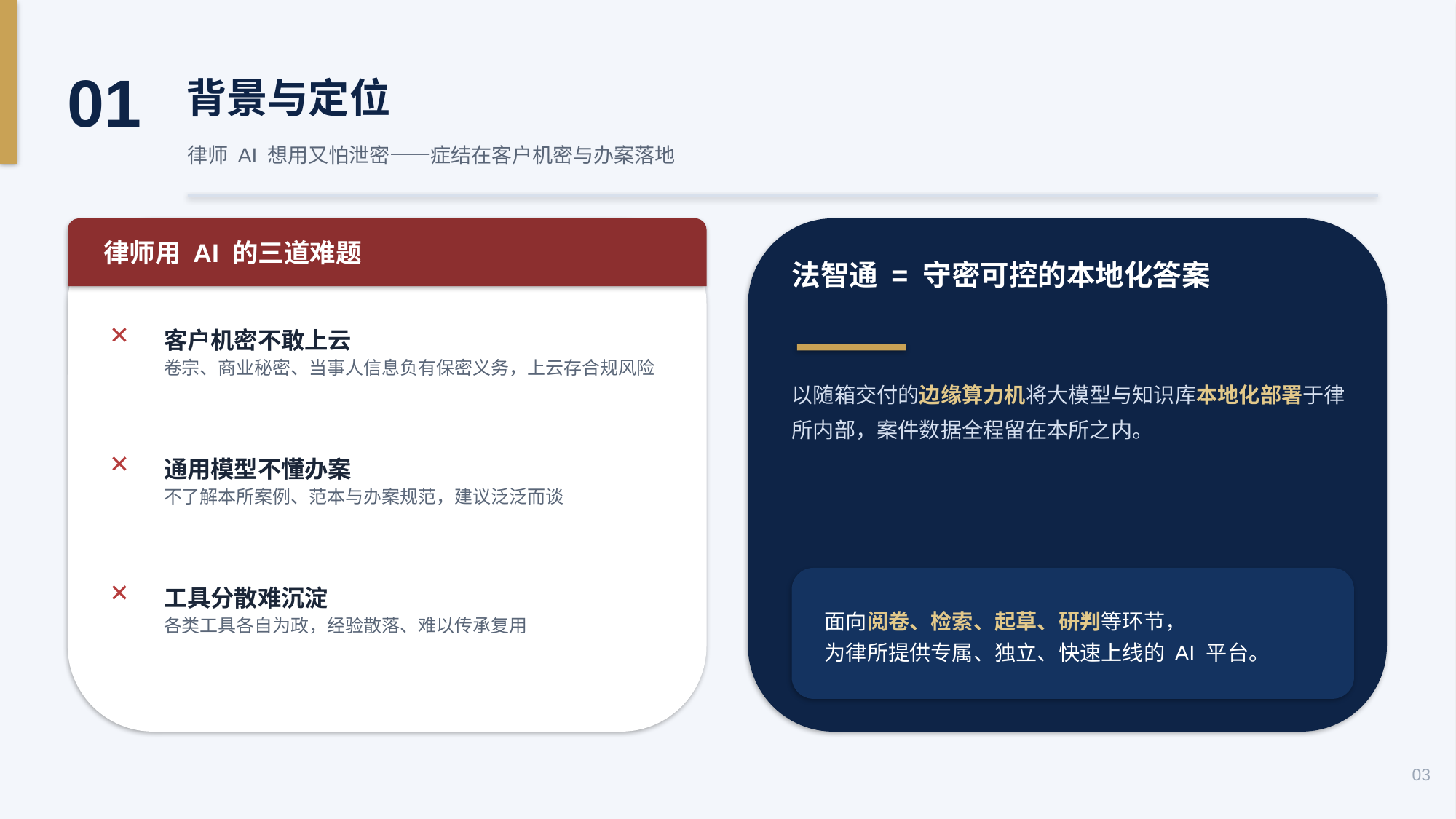

01
背景与定位
律师 AI 想用又怕泄密——症结在客户机密与办案落地

律师用 AI 的三道难题

法智通 = 守密可控的本地化答案
✕
客户机密不敢上云
卷宗、商业秘密、当事人信息负有保密义务，上云存合规风险

以随箱交付的边缘算力机将大模型与知识库本地化部署于律所内部，案件数据全程留在本所之内。
✕
通用模型不懂办案
不了解本所案例、范本与办案规范，建议泛泛而谈

面向阅卷、检索、起草、研判等环节，
为律所提供专属、独立、快速上线的 AI 平台。
✕
工具分散难沉淀
各类工具各自为政，经验散落、难以传承复用
03